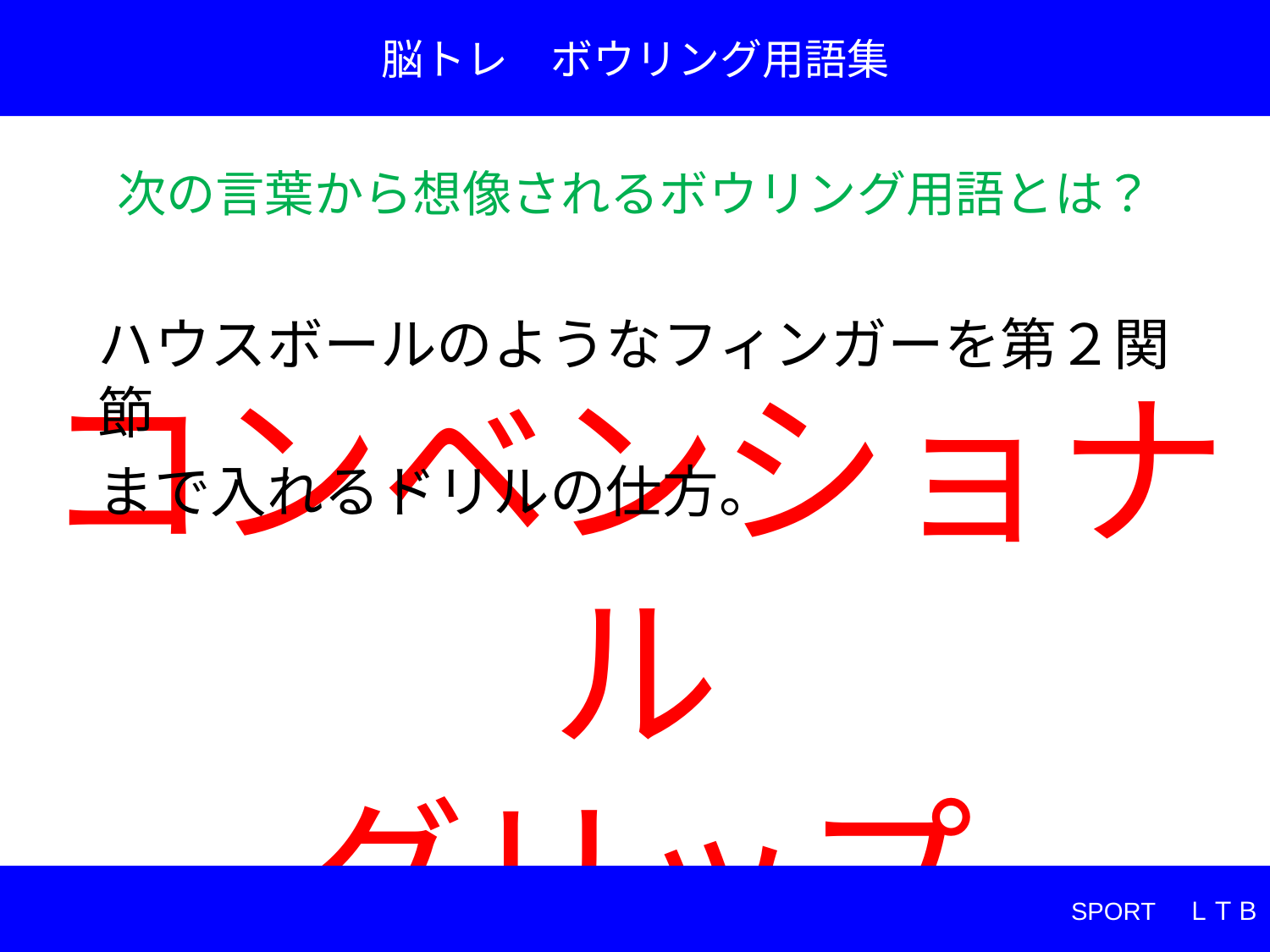

脳トレ　ボウリング用語集
次の言葉から想像されるボウリング用語とは？
ハウスボールのようなフィンガーを第２関節
まで入れるドリルの仕方。
# コンベンショナル グリップ
SPORT　ＬＴＢ